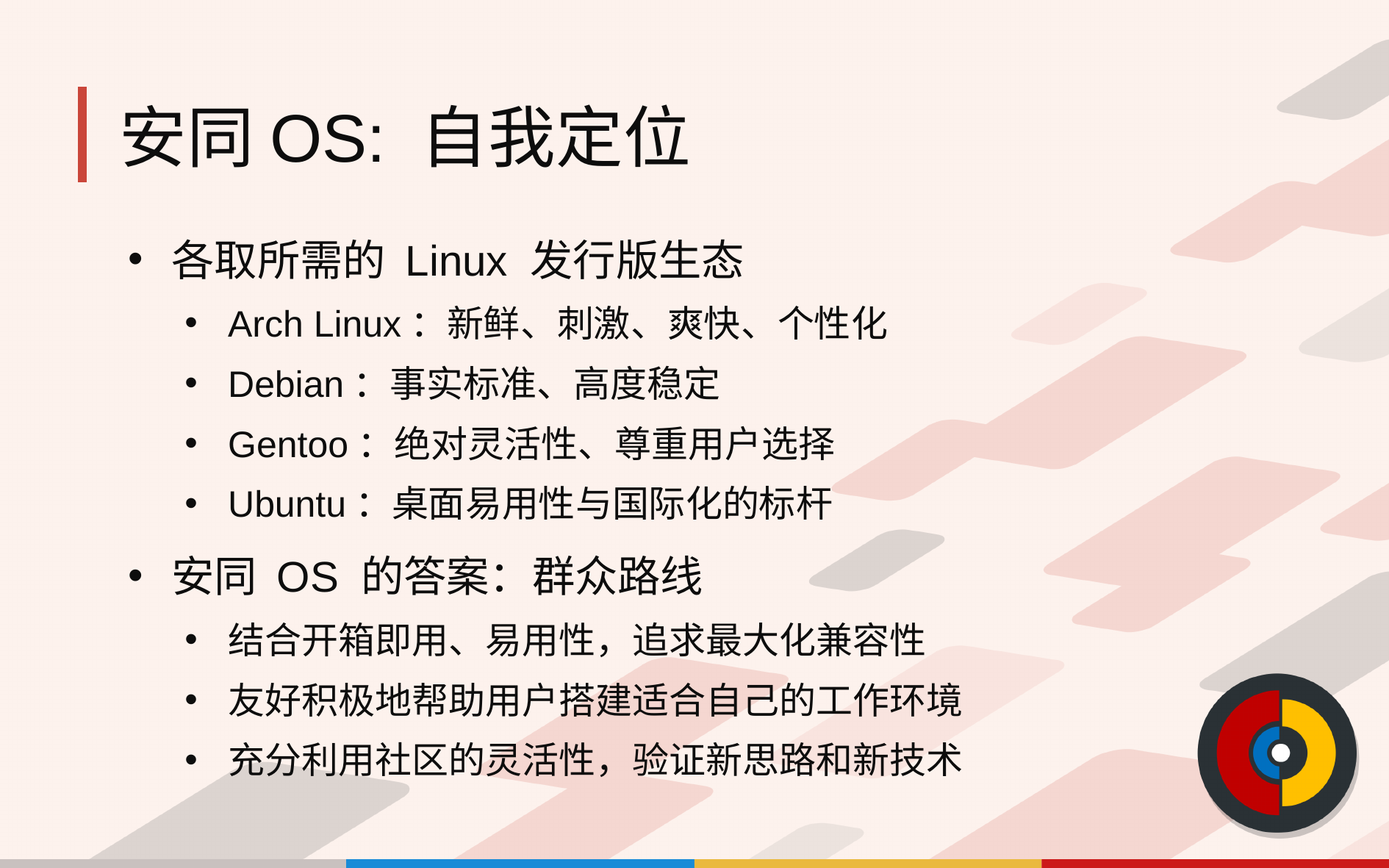

# 安同 OS: 自我定位
各取所需的 Linux 发行版生态
Arch Linux：新鲜、刺激、爽快、个性化
Debian：事实标准、高度稳定
Gentoo：绝对灵活性、尊重用户选择
Ubuntu：桌面易用性与国际化的标杆
安同 OS 的答案：群众路线
结合开箱即用、易用性，追求最大化兼容性
友好积极地帮助用户搭建适合自己的工作环境
充分利用社区的灵活性，验证新思路和新技术